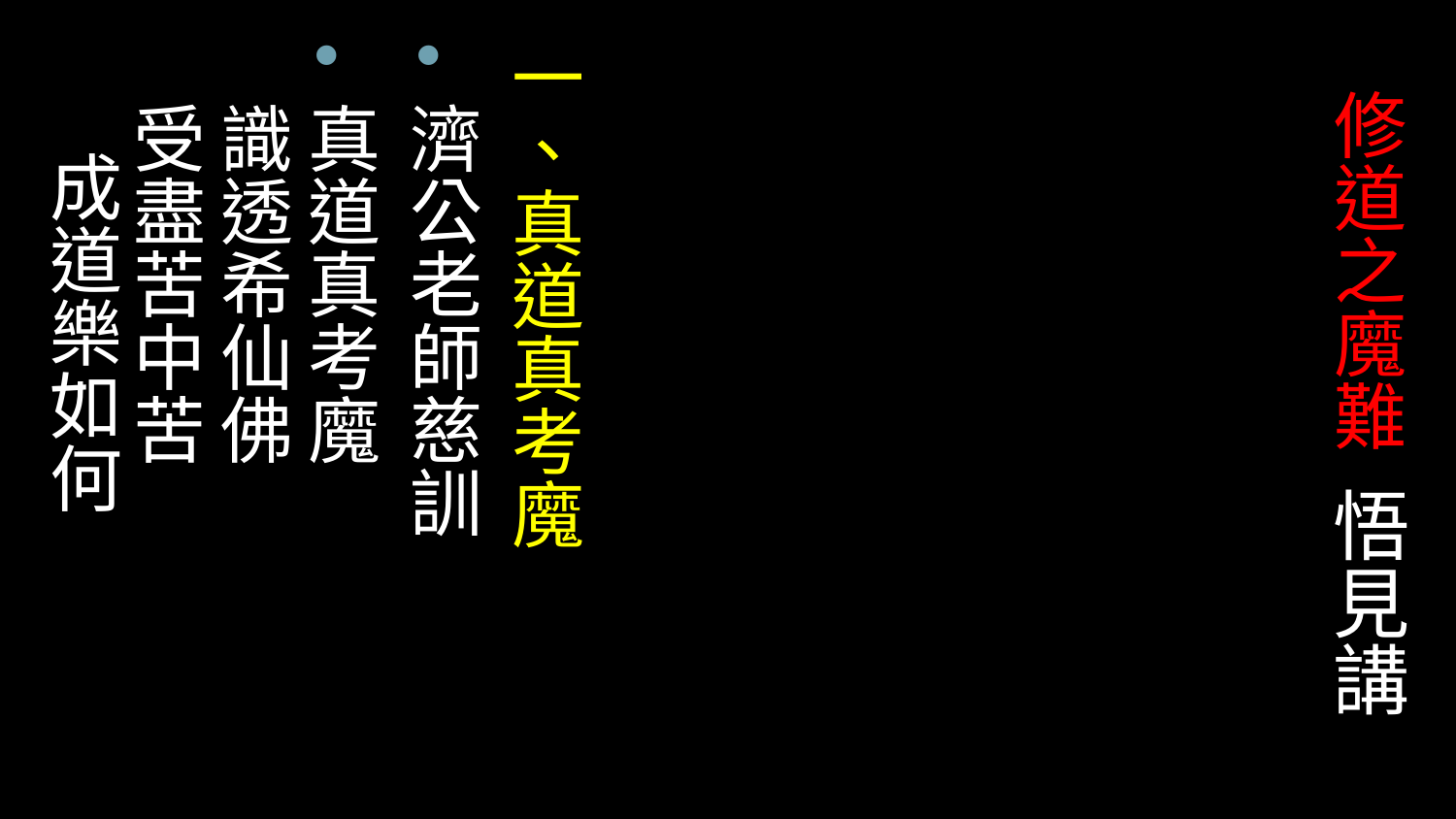

# 修道之魔難  悟見講
一、真道真考魔
濟公老師慈訓
真道真考魔                  識透希仙佛 
受盡苦中苦                       成道樂如何